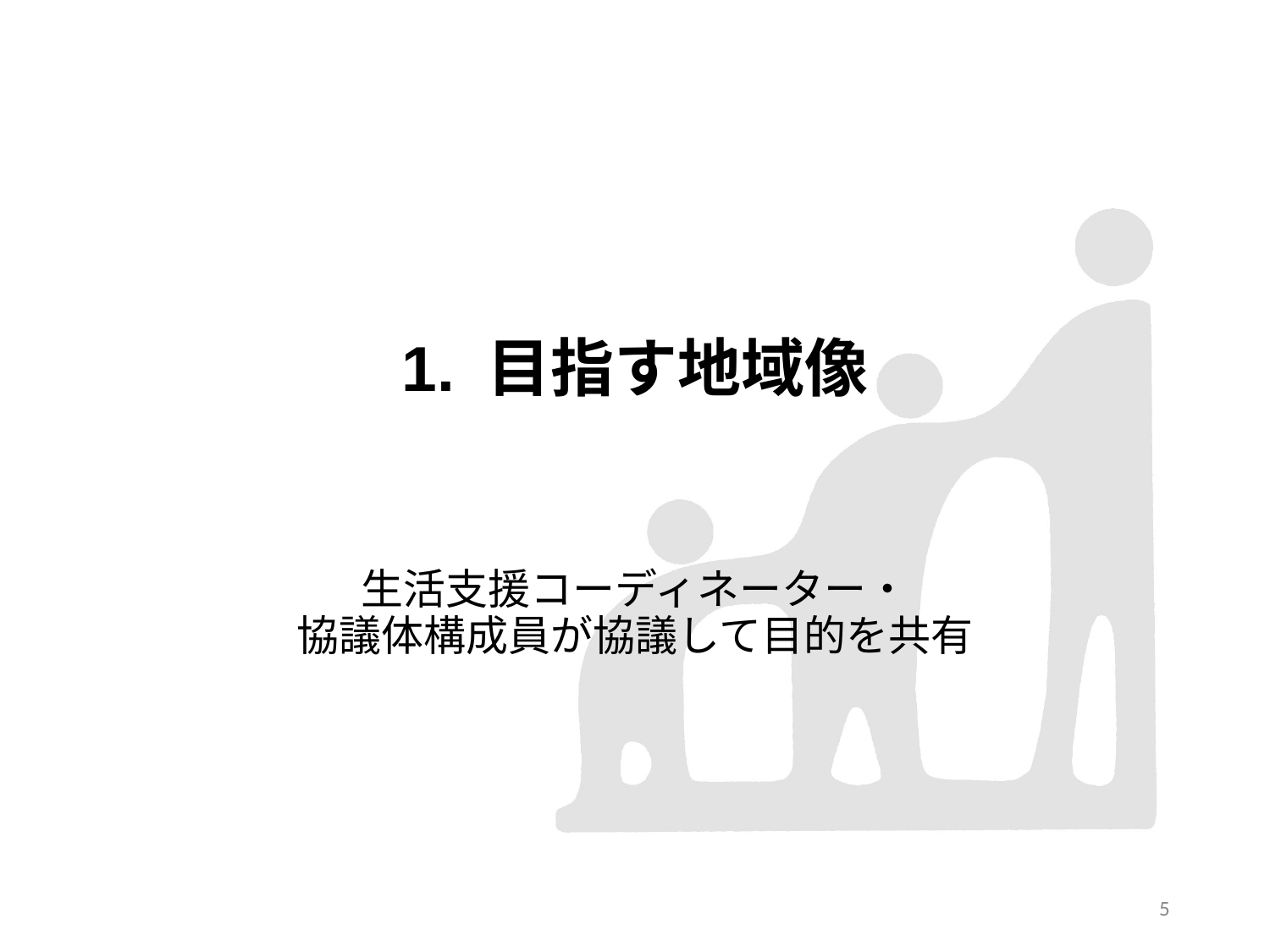

# 1. 目指す地域像
生活支援コーディネーター・
協議体構成員が協議して目的を共有
5